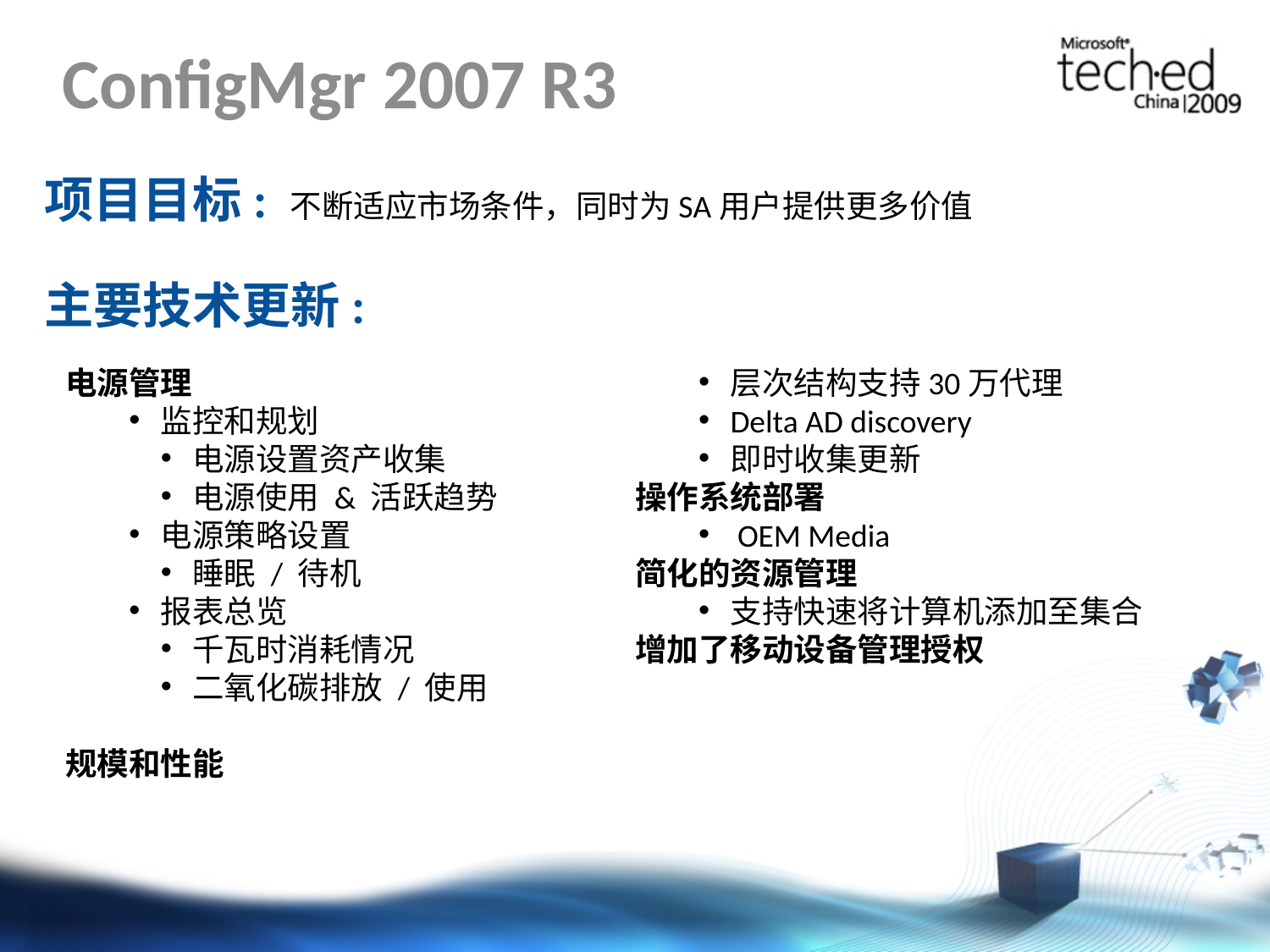

# ConfigMgr 2007 R3
项目目标: 不断适应市场条件，同时为SA用户提供更多价值
主要技术更新:
电源管理
监控和规划
电源设置资产收集
电源使用 & 活跃趋势
电源策略设置
睡眠 / 待机
报表总览
千瓦时消耗情况
二氧化碳排放 / 使用

规模和性能
层次结构支持30万代理
Delta AD discovery
即时收集更新
操作系统部署
 OEM Media
简化的资源管理
支持快速将计算机添加至集合
增加了移动设备管理授权